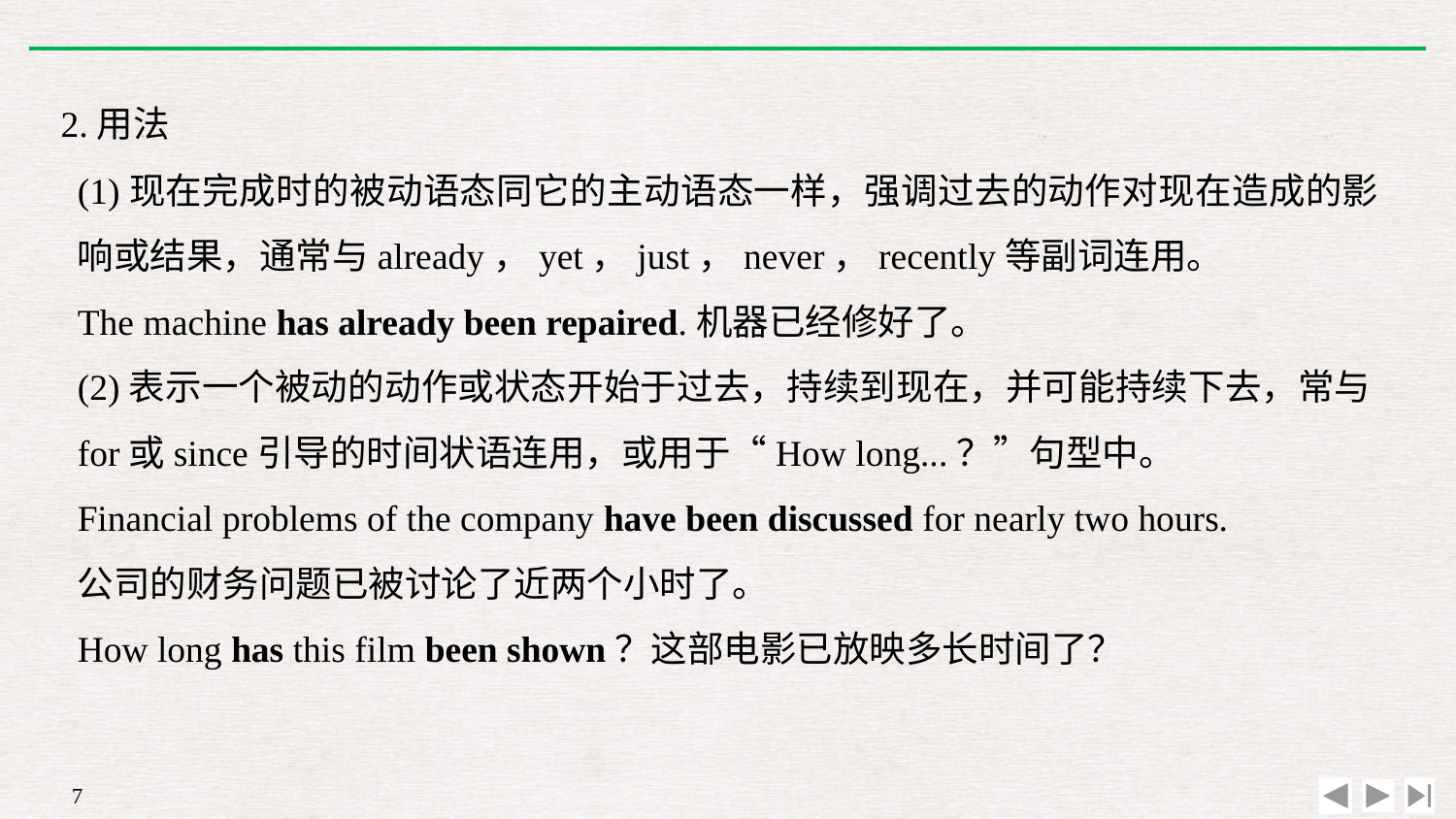

2.用法
(1)现在完成时的被动语态同它的主动语态一样，强调过去的动作对现在造成的影响或结果，通常与already，yet，just，never，recently等副词连用。
The machine has already been repaired.机器已经修好了。
(2)表示一个被动的动作或状态开始于过去，持续到现在，并可能持续下去，常与for或since引导的时间状语连用，或用于“How long...？”句型中。
Financial problems of the company have been discussed for nearly two hours.
公司的财务问题已被讨论了近两个小时了。
How long has this film been shown？这部电影已放映多长时间了？